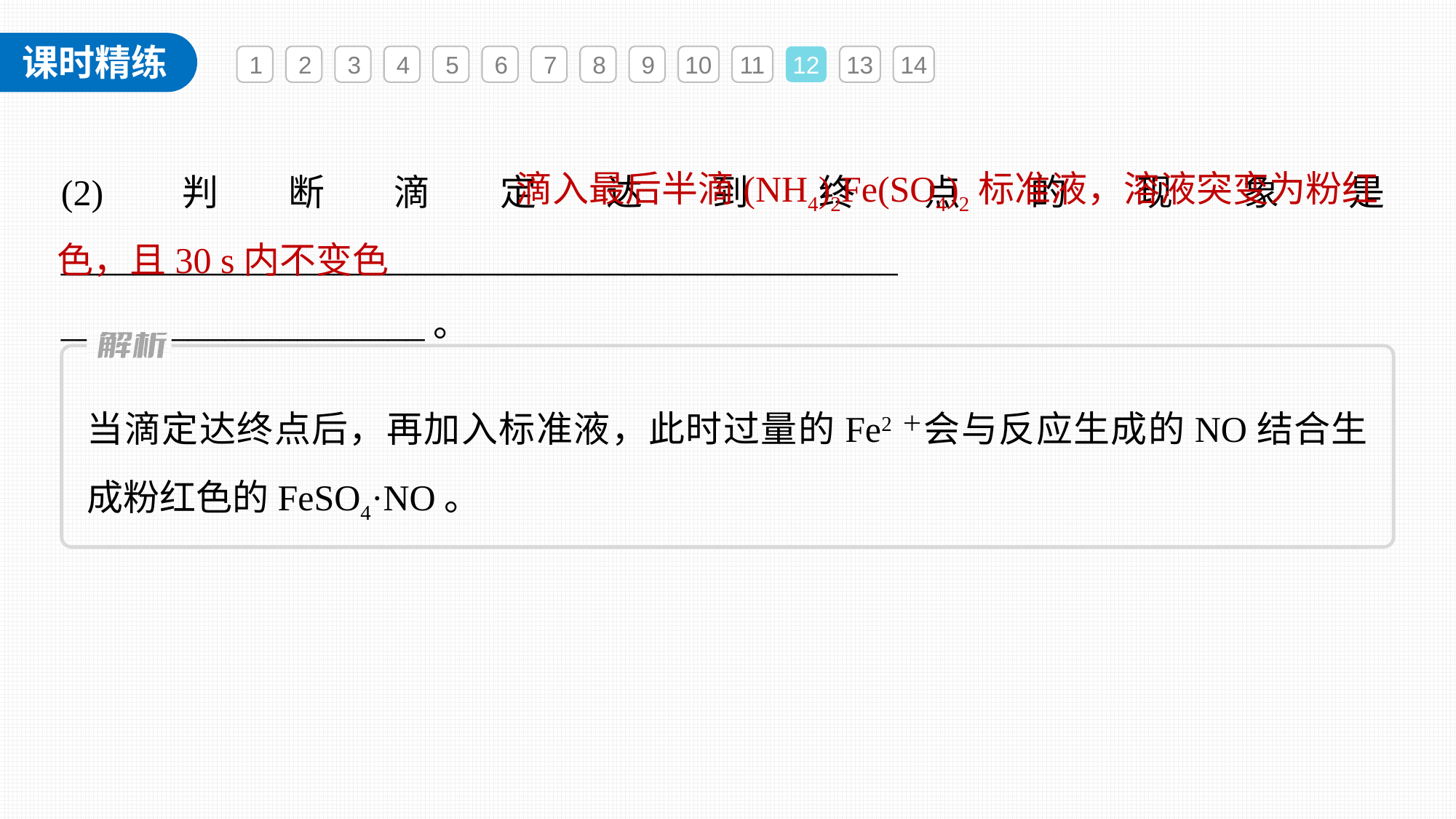

1
2
3
4
5
6
7
8
9
10
11
12
13
14
                                                       滴入最后半滴(NH4)2Fe(SO4)2标准液，溶液突变为粉红色，且30 s内不变色
(2)判断滴定达到终点的现象是______________________________________________
____________________。

当滴定达终点后，再加入标准液，此时过量的Fe2＋会与反应生成的NO结合生成粉红色的FeSO4·NO。